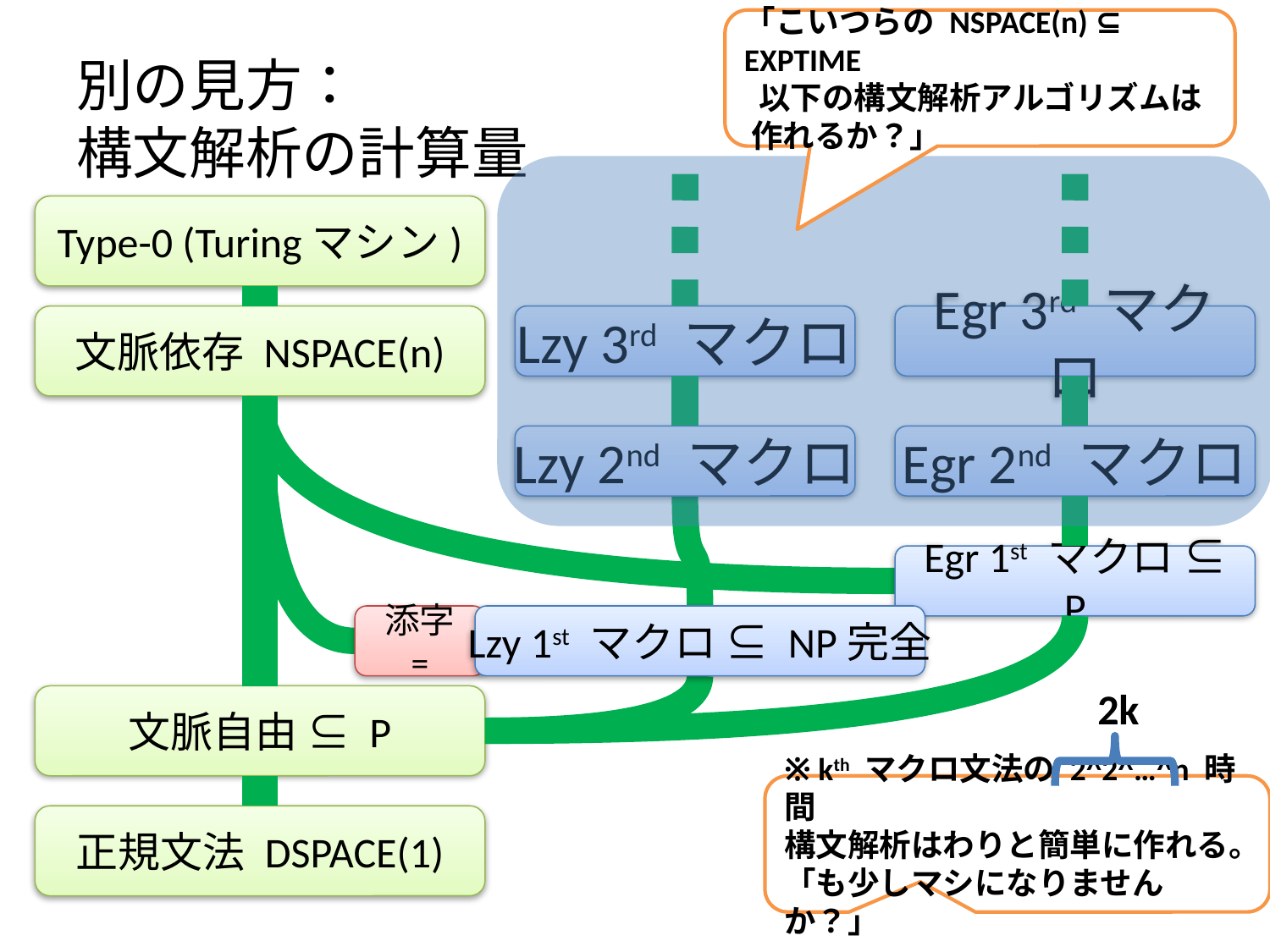

「こいつらの NSPACE(n) ⊆ EXPTIME
 以下の構文解析アルゴリズムは
 作れるか？」
# 別の見方： 構文解析の計算量

Type-0 (Turingマシン)
文脈依存 NSPACE(n)
Lzy 3rd マクロ
Egr 3rd マクロ
Lzy 2nd マクロ
Egr 2nd マクロ
Egr 1st マクロ ⊆ P
添字 =
Lzy 1st マクロ ⊆ NP完全
2k
文脈自由 ⊆ P

※ kth マクロ文法の 2^2^…^n 時間
構文解析はわりと簡単に作れる。
「も少しマシになりませんか？」
正規文法 DSPACE(1)